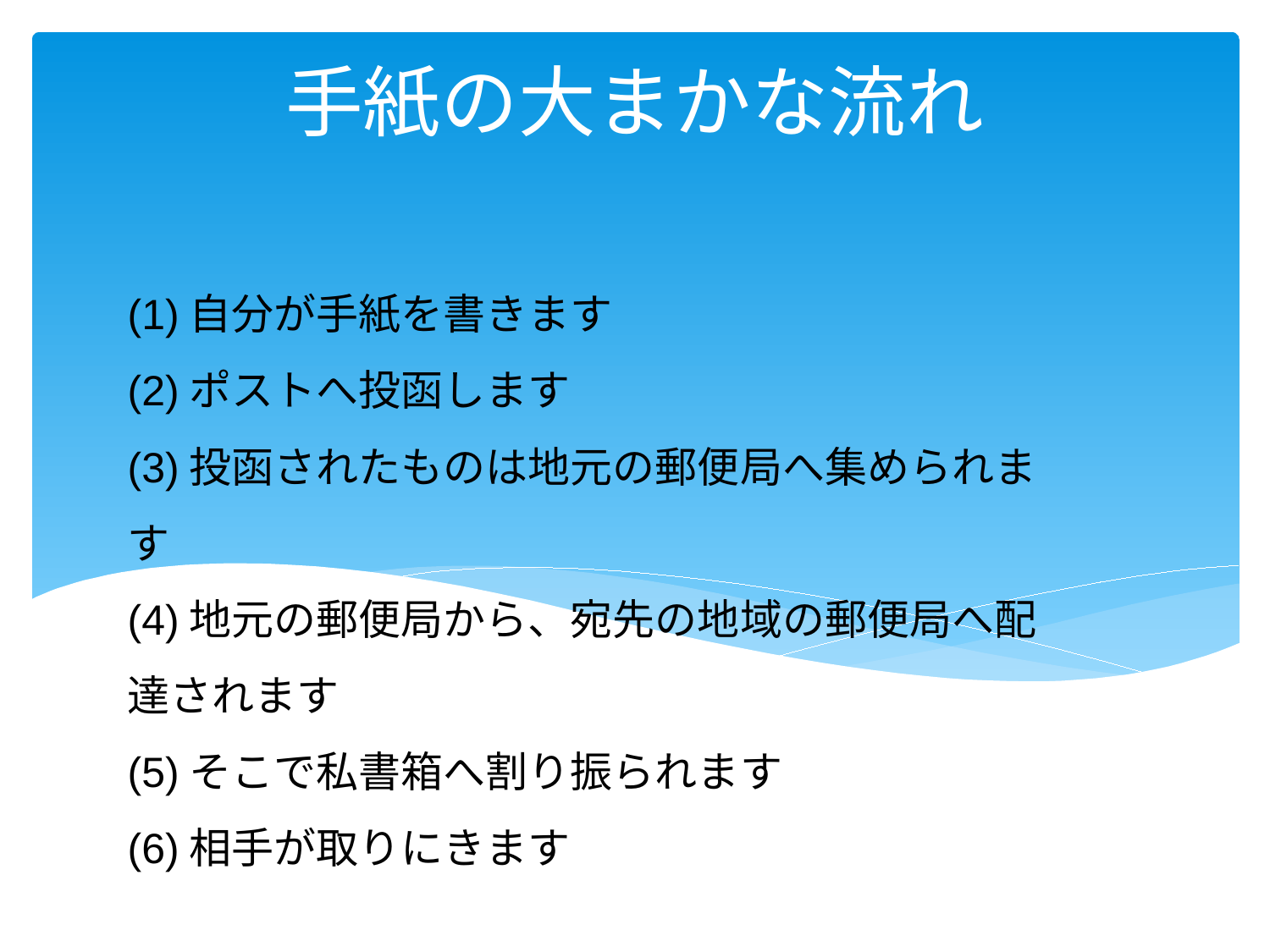

# 手紙の大まかな流れ
(1)自分が手紙を書きます
(2)ポストへ投函します
(3)投函されたものは地元の郵便局へ集められます
(4)地元の郵便局から、宛先の地域の郵便局へ配達されます
(5)そこで私書箱へ割り振られます
(6)相手が取りにきます